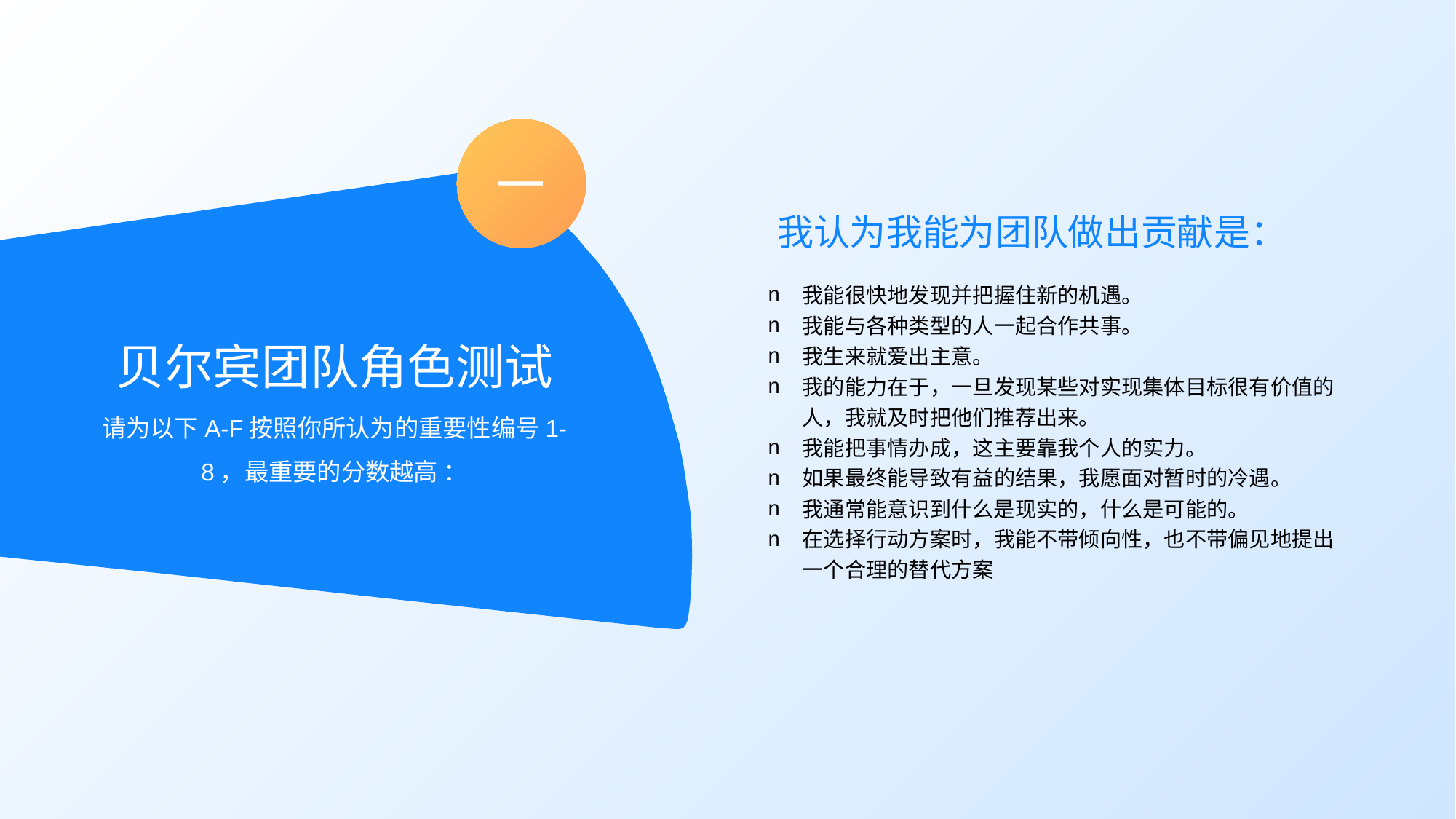

一

  我认为我能为团队做出贡献是：
我能很快地发现并把握住新的机遇。
我能与各种类型的人一起合作共事。
我生来就爱出主意。
我的能力在于，一旦发现某些对实现集体目标很有价值的人，我就及时把他们推荐出来。
我能把事情办成，这主要靠我个人的实力。
如果最终能导致有益的结果，我愿面对暂时的冷遇。
我通常能意识到什么是现实的，什么是可能的。
在选择行动方案时，我能不带倾向性，也不带偏见地提出一个合理的替代方案
贝尔宾团队角色测试
请为以下A-F按照你所认为的重要性编号1-8，最重要的分数越高 ：